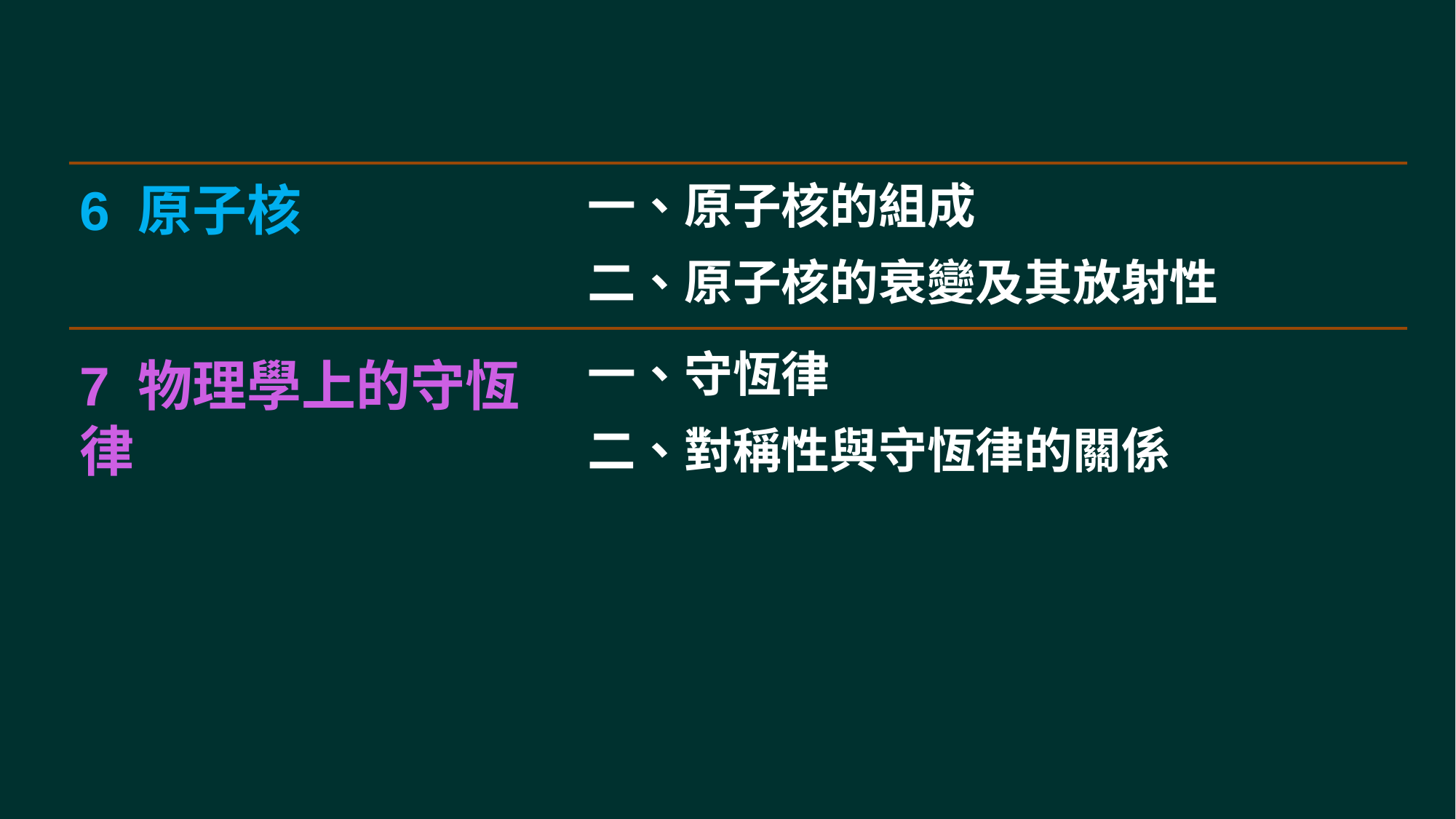

6 原子核
一、原子核的組成
二、原子核的衰變及其放射性
一、守恆律
二、對稱性與守恆律的關係
7 物理學上的守恆律